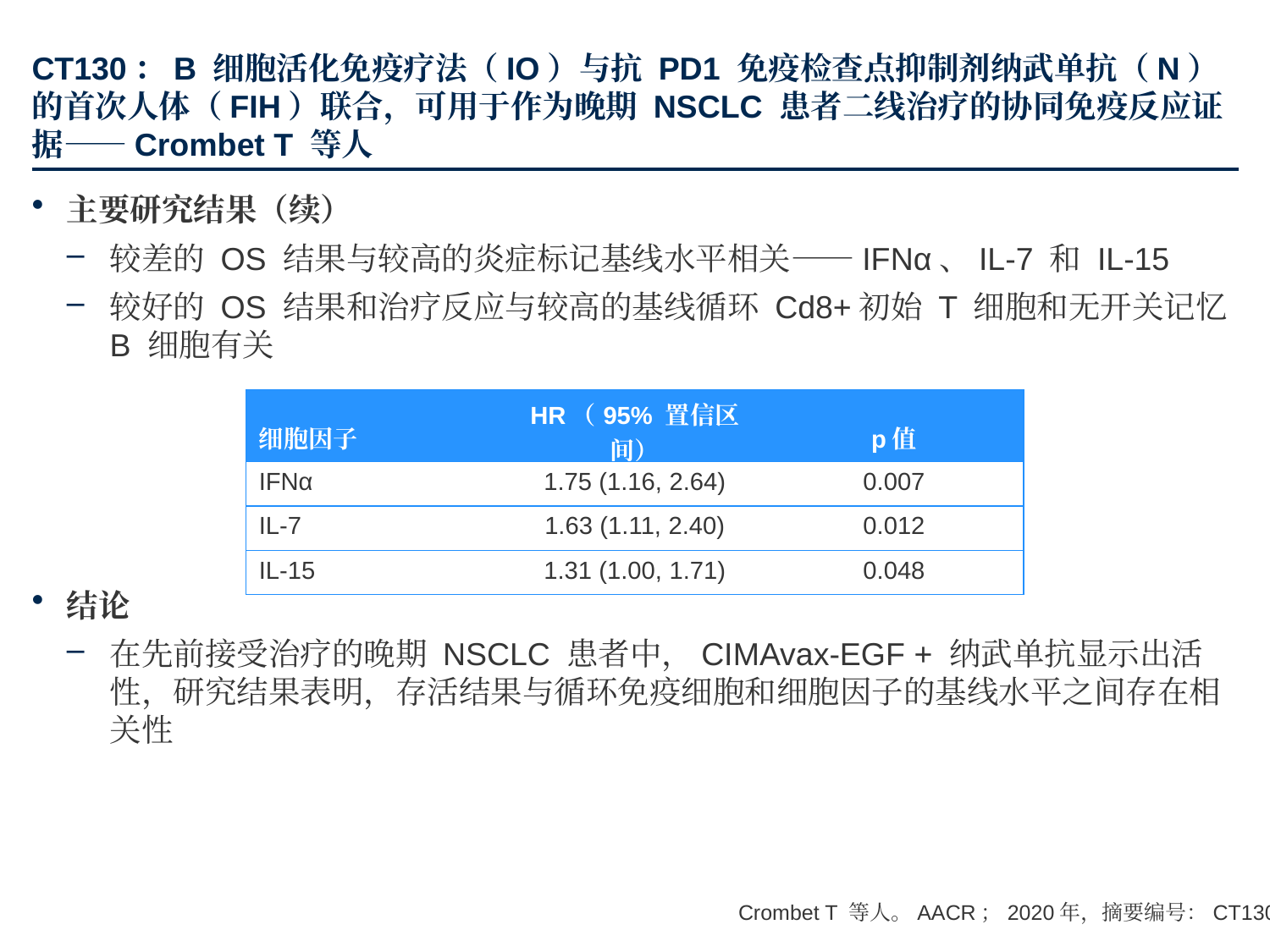

# CT130：B 细胞活化免疫疗法（IO）与抗 PD1 免疫检查点抑制剂纳武单抗（N）的首次人体（FIH）联合，可用于作为晚期 NSCLC 患者二线治疗的协同免疫反应证据——Crombet T 等人
主要研究结果（续）
较差的 OS 结果与较高的炎症标记基线水平相关——IFNα、IL-7 和 IL-15
较好的 OS 结果和治疗反应与较高的基线循环 Cd8+初始 T 细胞和无开关记忆 B 细胞有关
结论
在先前接受治疗的晚期 NSCLC 患者中，CIMAvax-EGF + 纳武单抗显示出活性，研究结果表明，存活结果与循环免疫细胞和细胞因子的基线水平之间存在相关性
| 细胞因子 | HR（95% 置信区间） | p值 |
| --- | --- | --- |
| IFNα | 1.75 (1.16, 2.64) | 0.007 |
| IL-7 | 1.63 (1.11, 2.40) | 0.012 |
| IL-15 | 1.31 (1.00, 1.71) | 0.048 |
Crombet T 等人。AACR；2020年，摘要编号：CT130